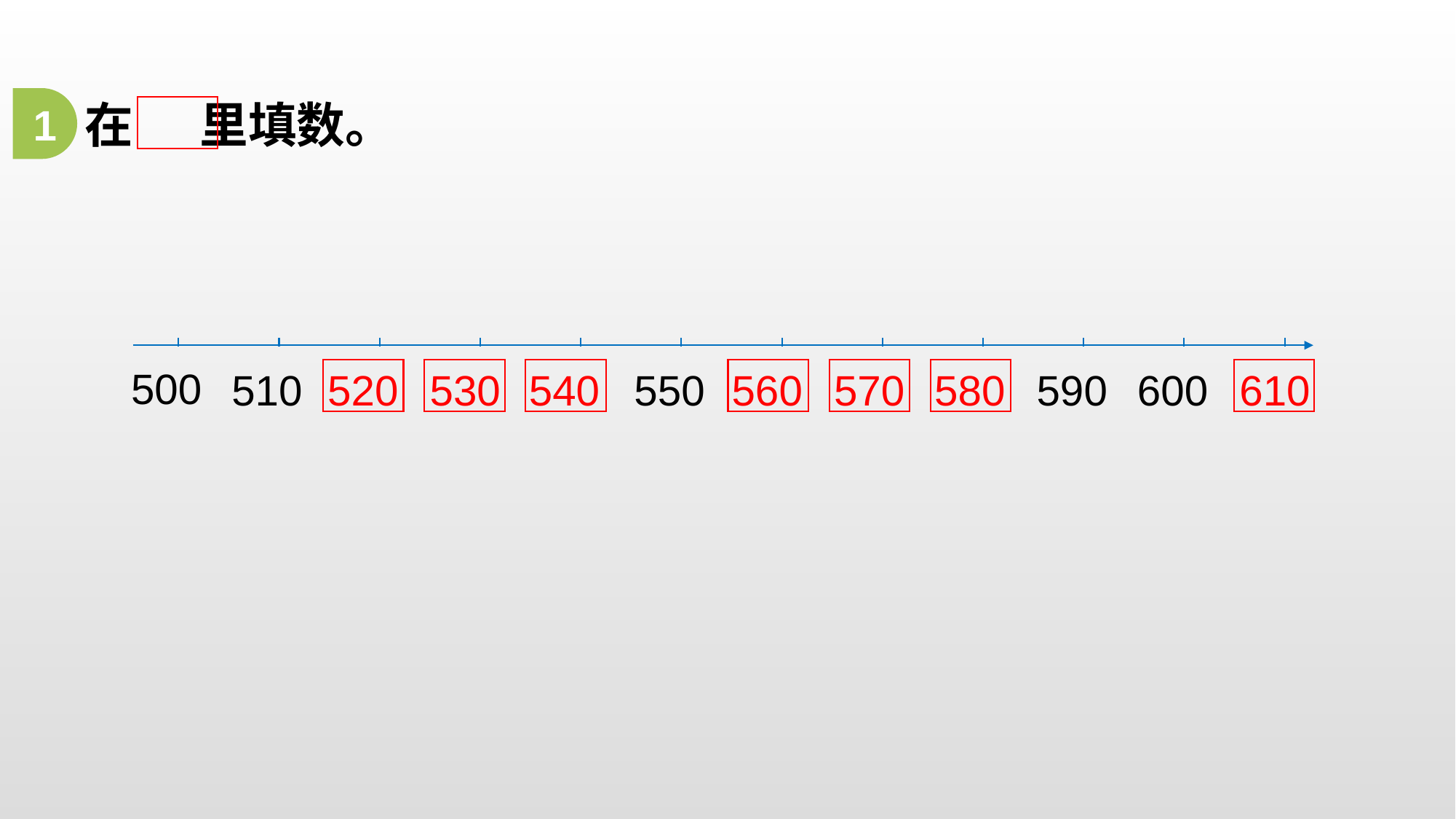

在      里填数。
1

500
510
520
530
540
550
560
570
580
590
600
610